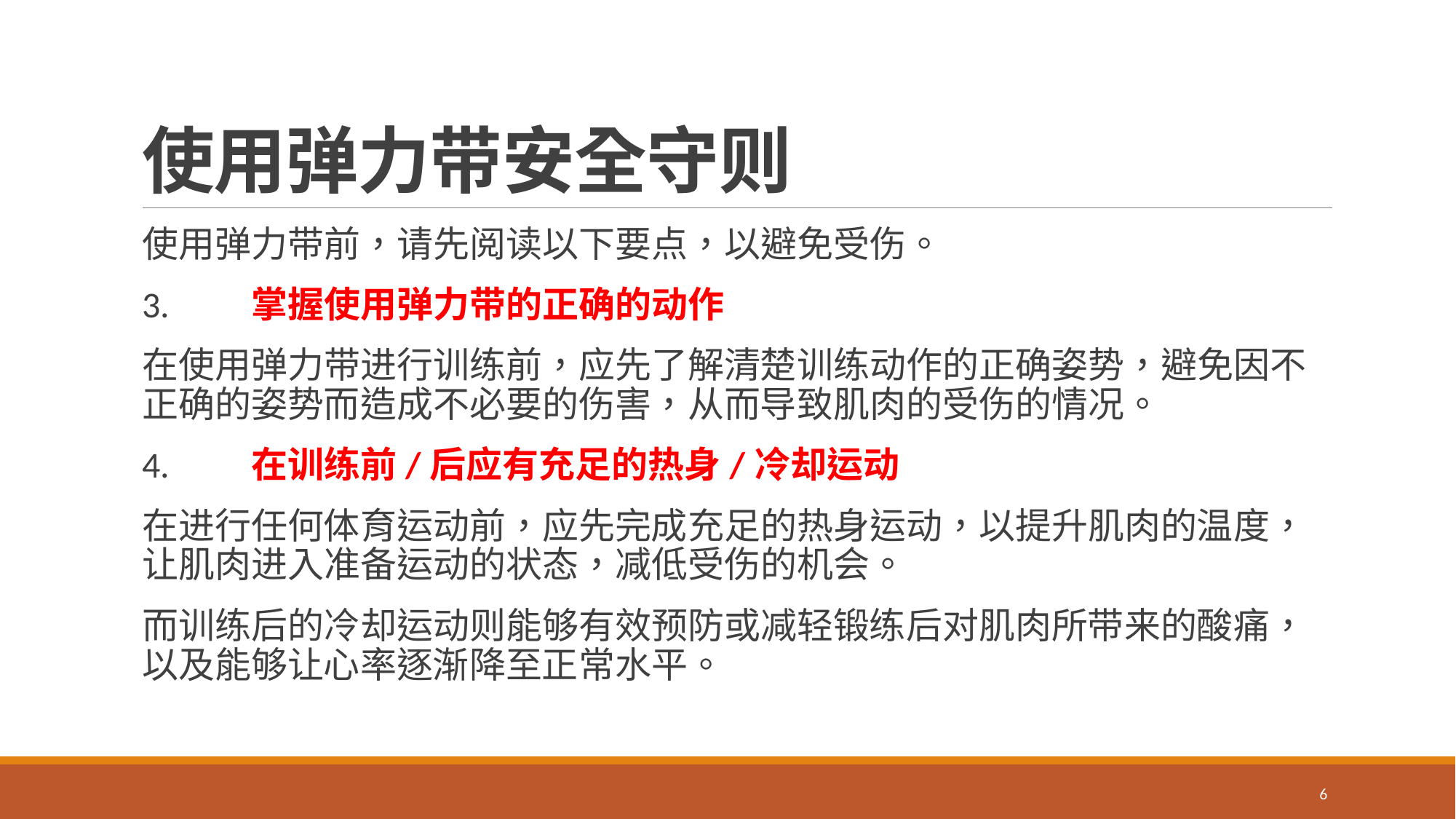

# 使用弹力带安全守则
使用弹力带前，请先阅读以下要点，以避免受伤。
3.	掌握使用弹力带的正确的动作
在使用弹力带进行训练前，应先了解清楚训练动作的正确姿势，避免因不正确的姿势而造成不必要的伤害，从而导致肌肉的受伤的情况。
4.	在训练前/后应有充足的热身/冷却运动
在进行任何体育运动前，应先完成充足的热身运动，以提升肌肉的温度，让肌肉进入准备运动的状态，减低受伤的机会。
而训练后的冷却运动则能够有效预防或减轻锻练后对肌肉所带来的酸痛，以及能够让心率逐渐降至正常水平。

6